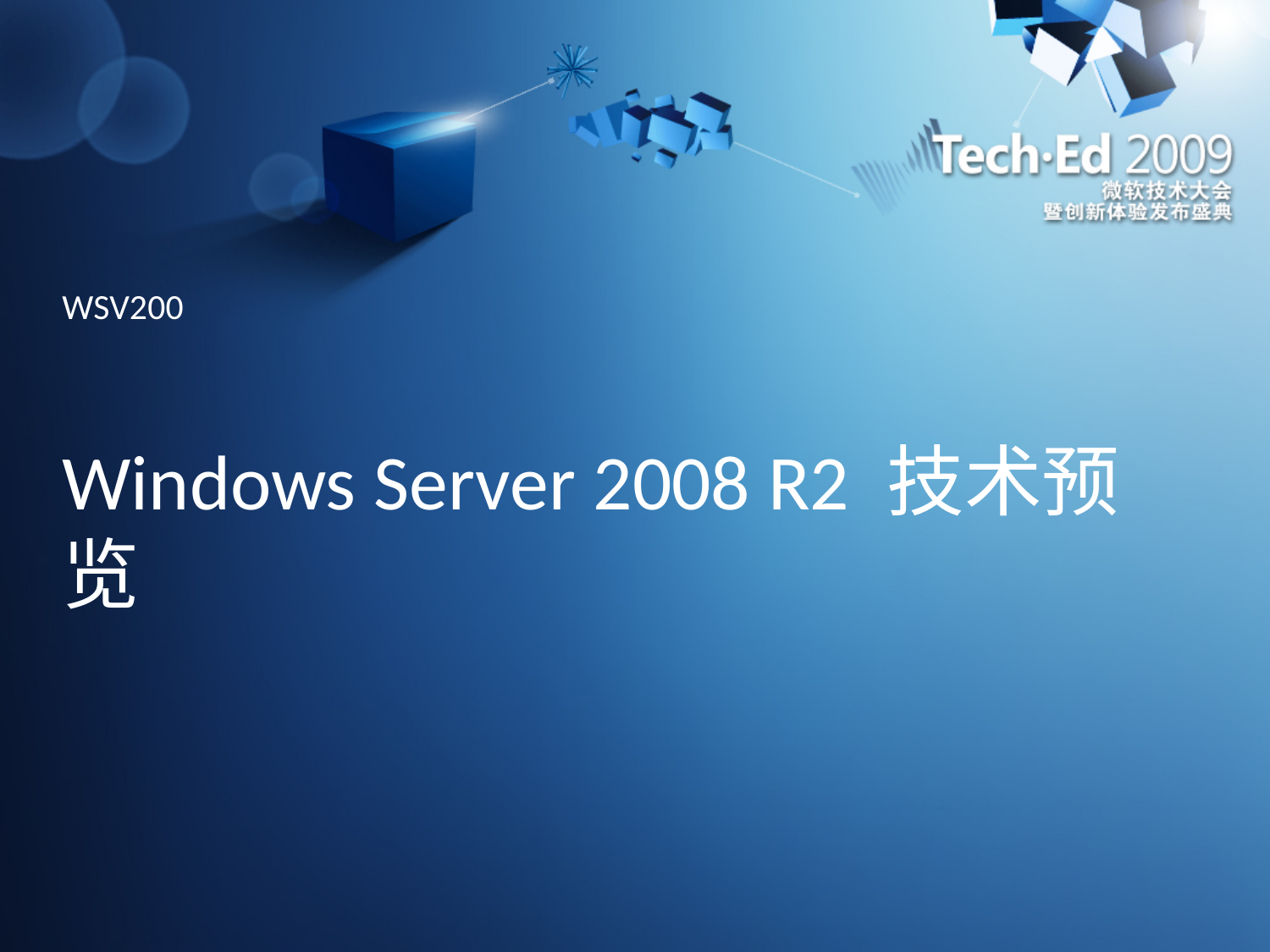

WSV200
# Windows Server 2008 R2 技术预览